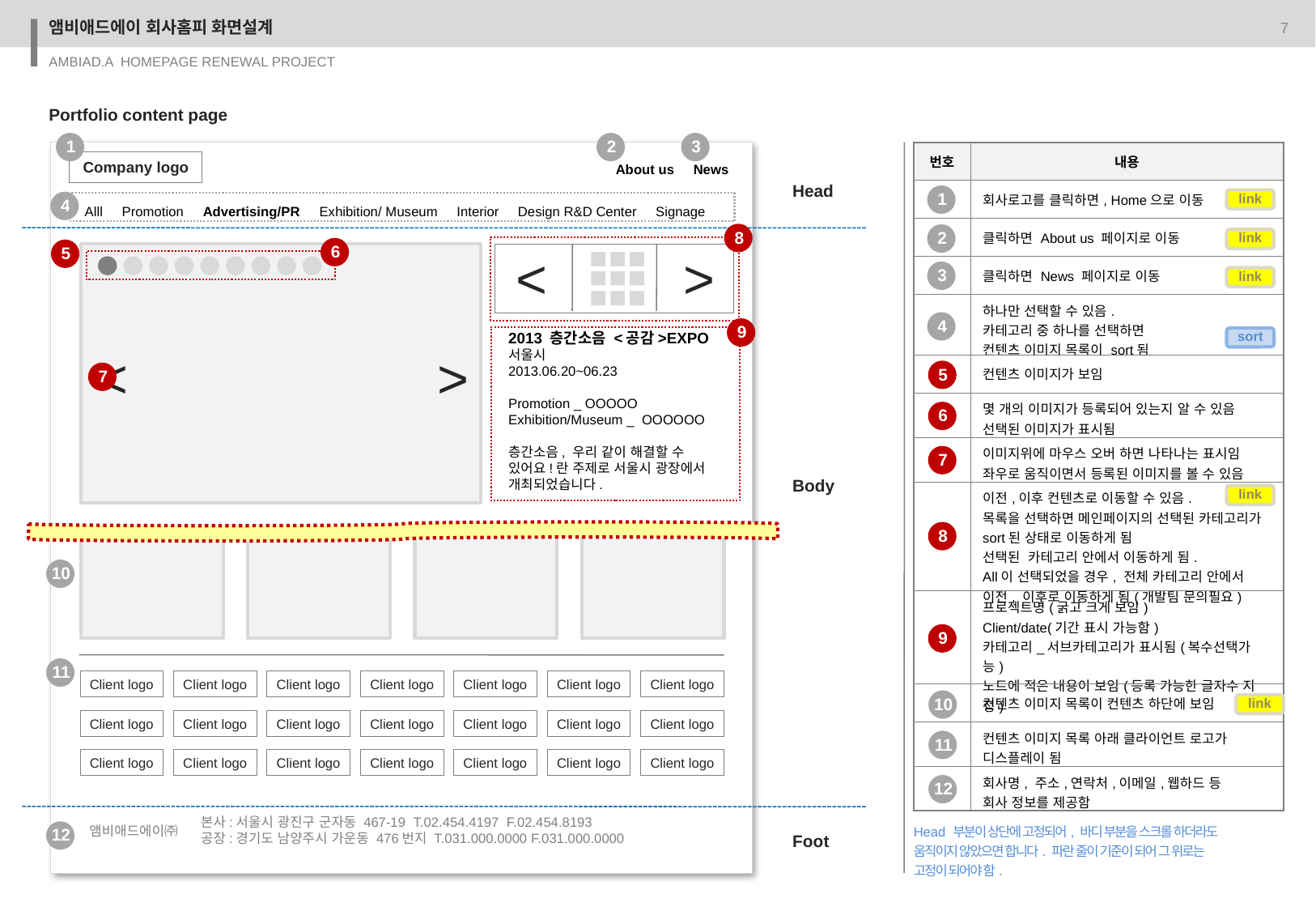

앰비애드에이 회사홈피 화면설계
Portfolio content page

1

2

3

| 번호 | 내용 |
| --- | --- |
|  | 회사로고를 클릭하면, Home으로 이동 |
|  | 클릭하면 About us 페이지로 이동 |
|  | 클릭하면 News 페이지로 이동 |
|  | 하나만 선택할 수 있음. 카테고리 중 하나를 선택하면 컨텐츠 이미지 목록이 sort됨 |
|  | 컨텐츠 이미지가 보임 |
|  | 몇 개의 이미지가 등록되어 있는지 알 수 있음 선택된 이미지가 표시됨 |
|  | 이미지위에 마우스 오버 하면 나타나는 표시임 좌우로 움직이면서 등록된 이미지를 볼 수 있음 |
|  | 이전,이후 컨텐츠로 이동할 수 있음. 목록을 선택하면 메인페이지의 선택된 카테고리가 sort된 상태로 이동하게 됨 선택된 카테고리 안에서 이동하게 됨. All이 선택되었을 경우, 전체 카테고리 안에서 이전, 이후로 이동하게 됨(개발팀 문의필요) |
|  | 프로젝트명(굵고 크게 보임) Client/date(기간 표시 가능함) 카테고리\_서브카테고리가 표시됨(복수선택가능) 노트에 적은 내용이 보임(등록 가능한 글자수 지정) |
|  | 컨텐츠 이미지 목록이 컨텐츠 하단에 보임 |
|  | 컨텐츠 이미지 목록 아래 클라이언트 로고가 디스플레이 됨 |
|  | 회사명, 주소,연락처,이메일,웹하드 등 회사 정보를 제공함 |
About us     News
Company logo
Head

1
Alll     Promotion     Advertising/PR     Exhibition/ Museum     Interior     Design R&D Center     Signage

link

4

8

2

link

6

5

<
>

3

link

4

9
2013 층간소음 <공감>EXPO
서울시
2013.06.20~06.23

Promotion _ OOOOO
Exhibition/Museum _  OOOOOO

층간소음, 우리 같이 해결할 수 있어요!란 주제로 서울시 광장에서
개최되었습니다.

sort
<
>

5

7

6

7
Body

link

8

10

9

11
Client logo
Client logo
Client logo
Client logo
Client logo
Client logo
Client logo

10

link
Client logo
Client logo
Client logo
Client logo
Client logo
Client logo
Client logo

11
Client logo
Client logo
Client logo
Client logo
Client logo
Client logo
Client logo

12
본사:서울시 광진구 군자동 467-19  T.02.454.4197  F.02.454.8193
공장:경기도 남양주시 가운동 476번지 T.031.000.0000 F.031.000.0000
  앰비애드에이㈜
Head 부분이 상단에 고정되어, 바디 부분을 스크롤 하더라도
움직이지 않았으면 합니다. 파란 줄이 기준이 되어 그 위로는
고정이 되어야 함.

12
Foot